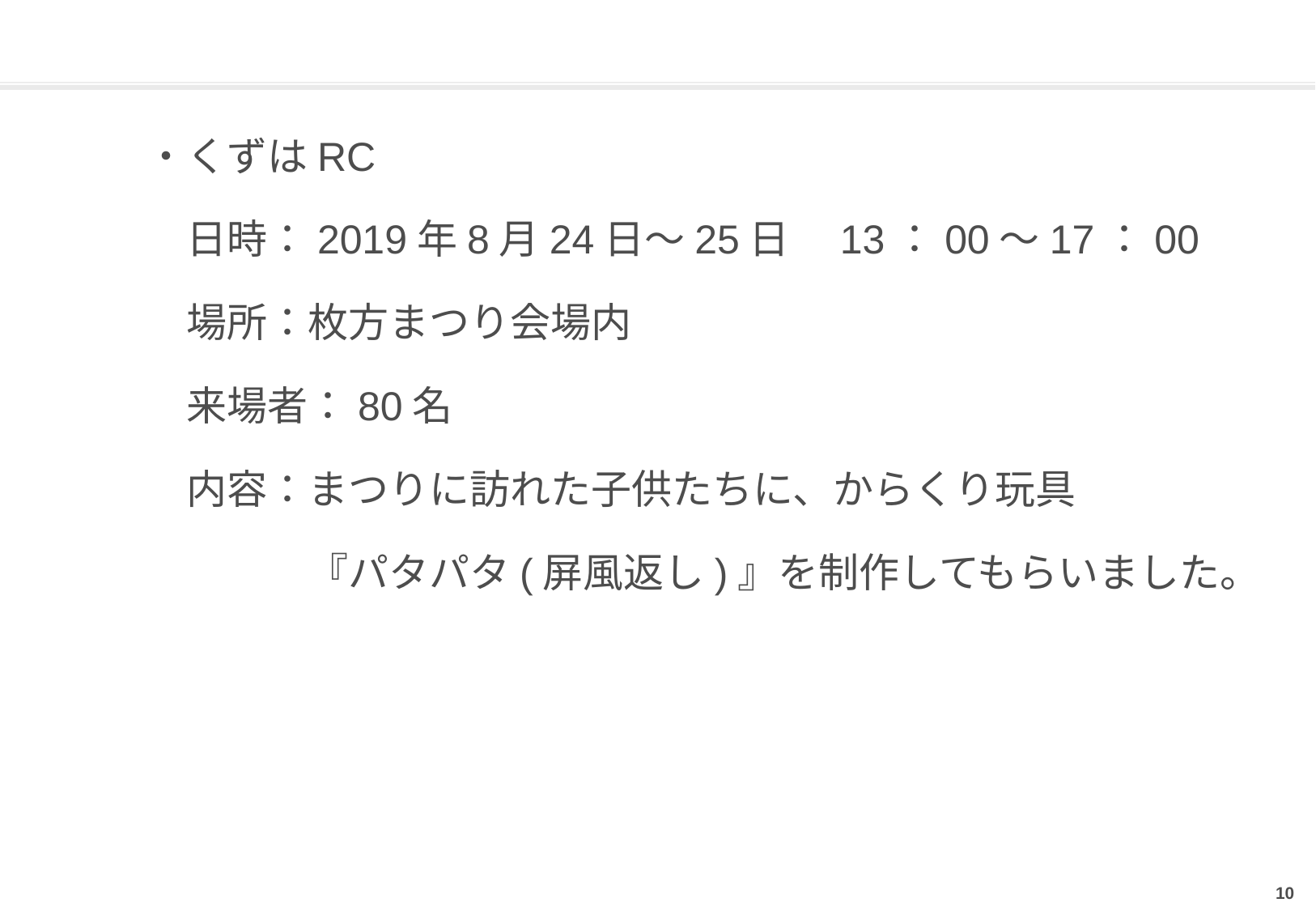

#
　　・くずはRC
　　　日時：2019年8月24日～25日　13：00～17：00
　　　場所：枚方まつり会場内
　　　来場者：80名
　　　内容：まつりに訪れた子供たちに、からくり玩具
　　　　　　『パタパタ(屏風返し)』を制作してもらいました。

10